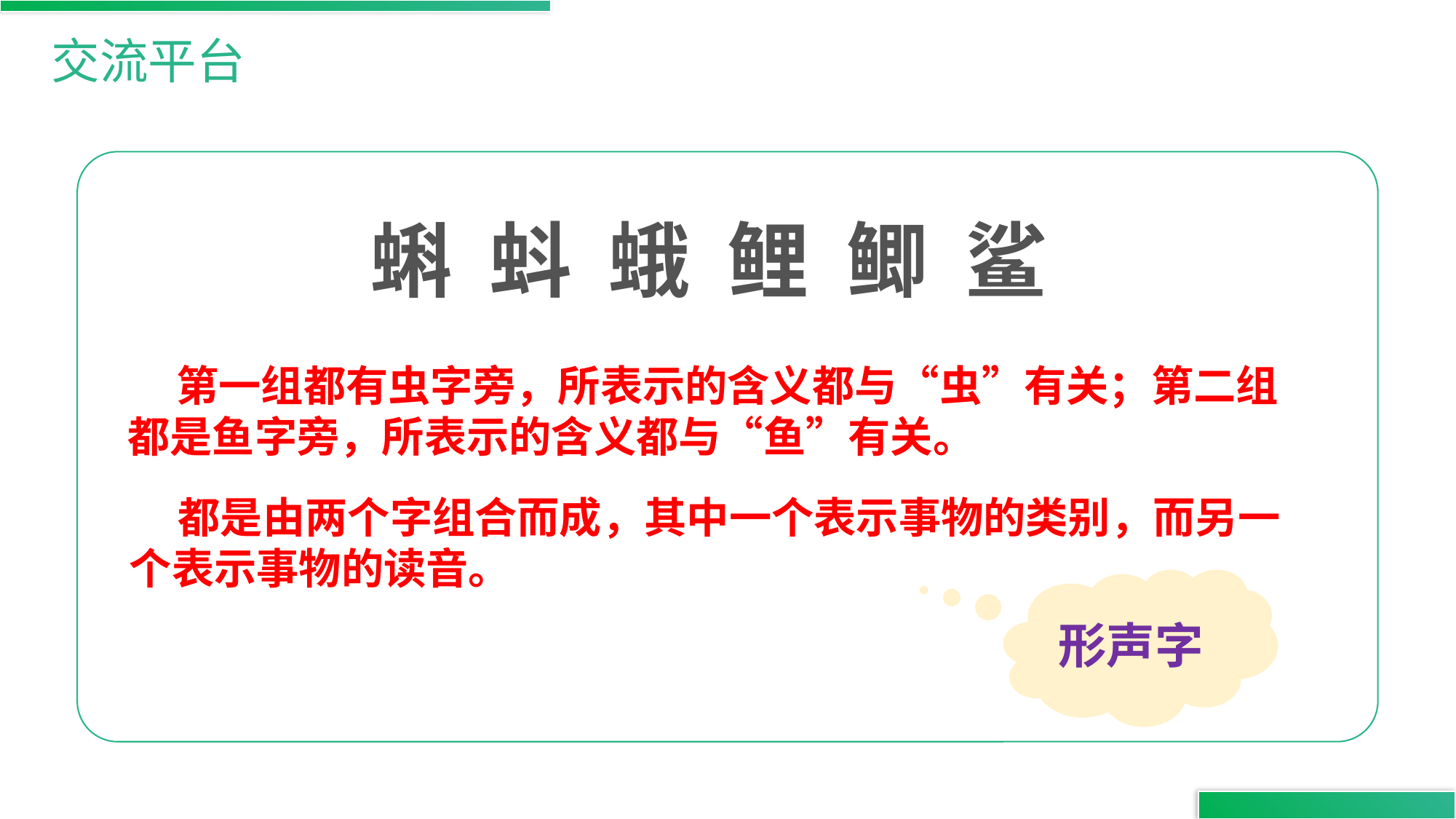

交流平台
蝌  蚪  蛾  鲤  鲫  鲨
    第一组都有虫字旁，所表示的含义都与“虫”有关；第二组都是鱼字旁，所表示的含义都与“鱼”有关。
    都是由两个字组合而成，其中一个表示事物的类别，而另一个表示事物的读音。
形声字